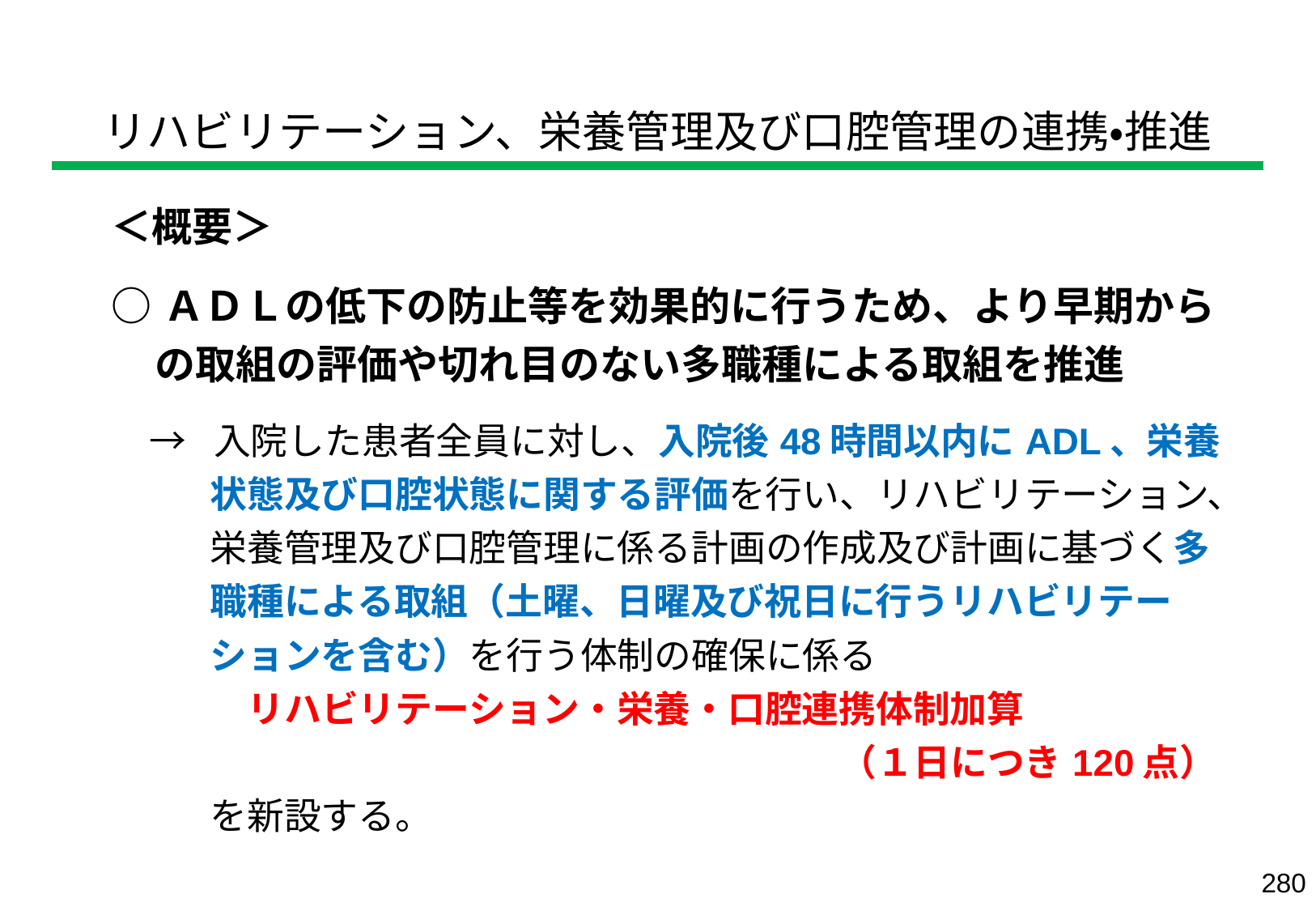

| リハビリテーション、栄養管理及び口腔管理の連携・推進 |
| --- |
| ＜概要＞ ○ＡＤＬの低下の防止等を効果的に行うため、より早期からの取組の評価や切れ目のない多職種による取組を推進 → 入院した患者全員に対し、入院後48時間以内にADL、栄養状態及び口腔状態に関する評価を行い、リハビリテーション、栄養管理及び口腔管理に係る計画の作成及び計画に基づく多職種による取組（土曜、日曜及び祝日に行うリハビリテーションを含む）を行う体制の確保に係る 　リハビリテーション・栄養・口腔連携体制加算 　　　　　　　　　　　　　　　　　（１日につき120点） を新設する。 |
| --- |
280